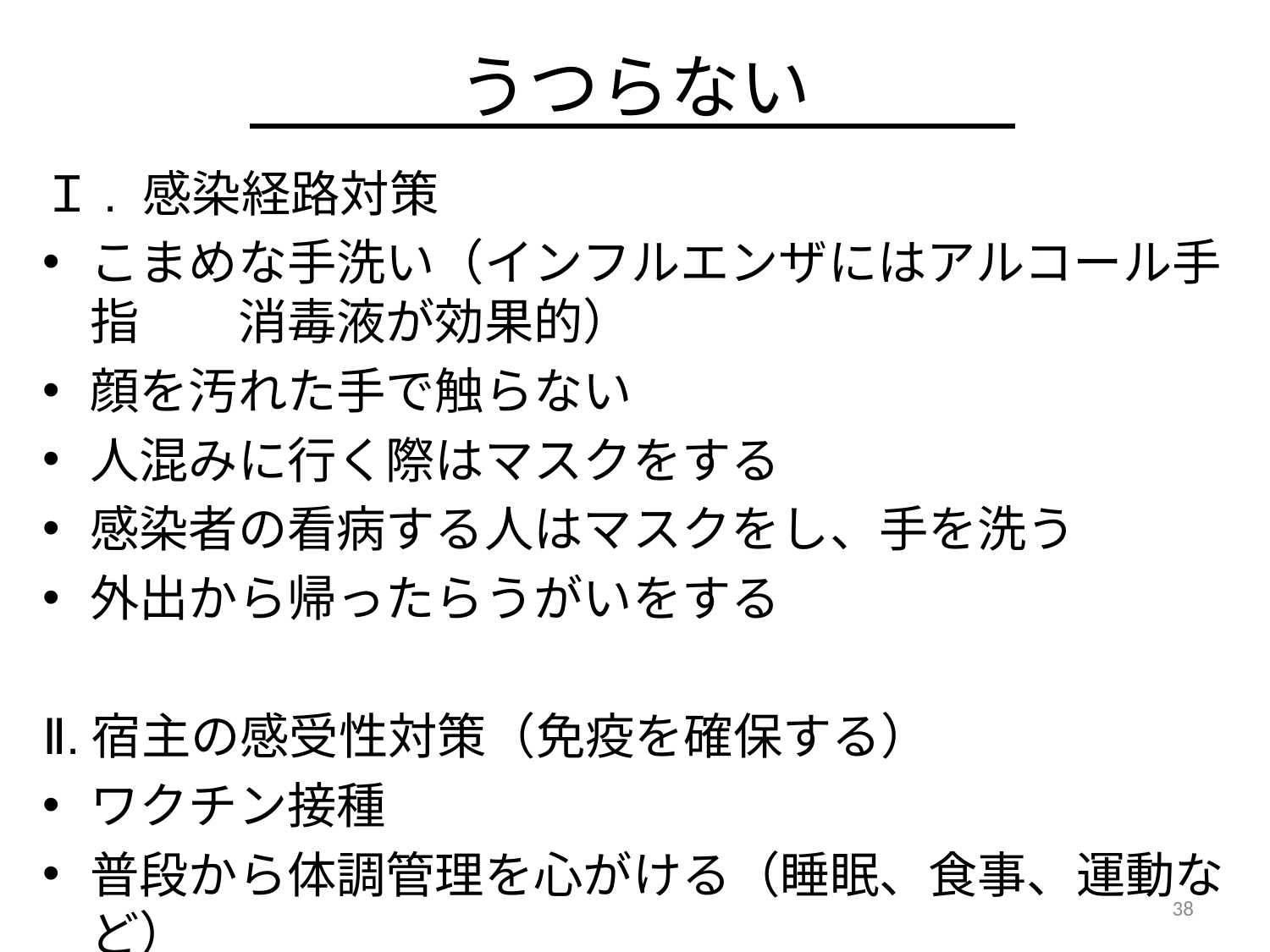

うつらない
Ｉ. 感染経路対策
こまめな手洗い（インフルエンザにはアルコール手指　　消毒液が効果的）
顔を汚れた手で触らない
人混みに行く際はマスクをする
感染者の看病する人はマスクをし、手を洗う
外出から帰ったらうがいをする

Ⅱ.宿主の感受性対策（免疫を確保する）
ワクチン接種
普段から体調管理を心がける（睡眠、食事、運動など）

38